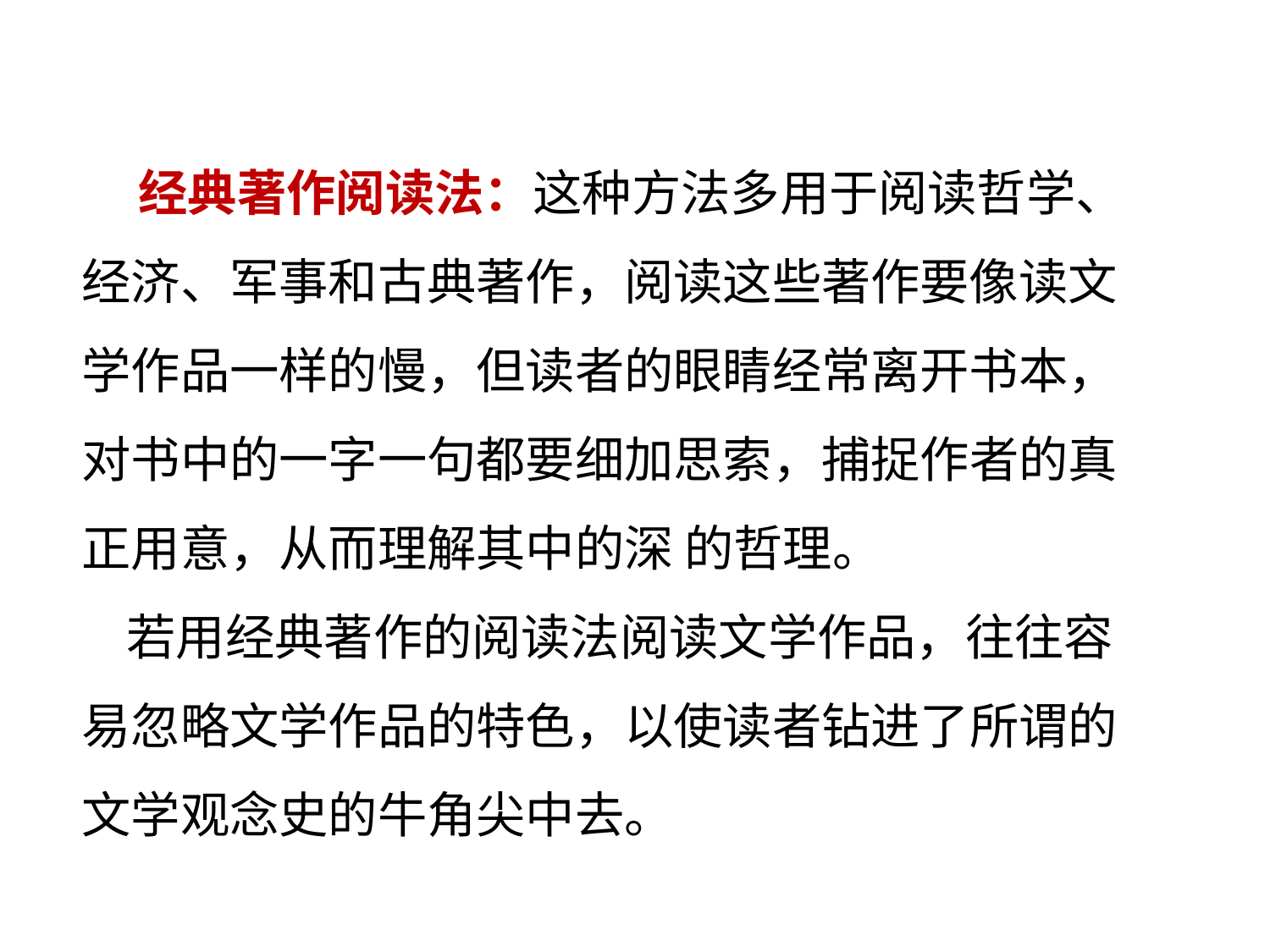

经典著作阅读法：这种方法多用于阅读哲学、经济、军事和古典著作，阅读这些著作要像读文学作品一样的慢，但读者的眼睛经常离开书本，对书中的一字一句都要细加思索，捕捉作者的真正用意，从而理解其中的深 的哲理。
   若用经典著作的阅读法阅读文学作品，往往容易忽略文学作品的特色，以使读者钻进了所谓的文学观念史的牛角尖中去。